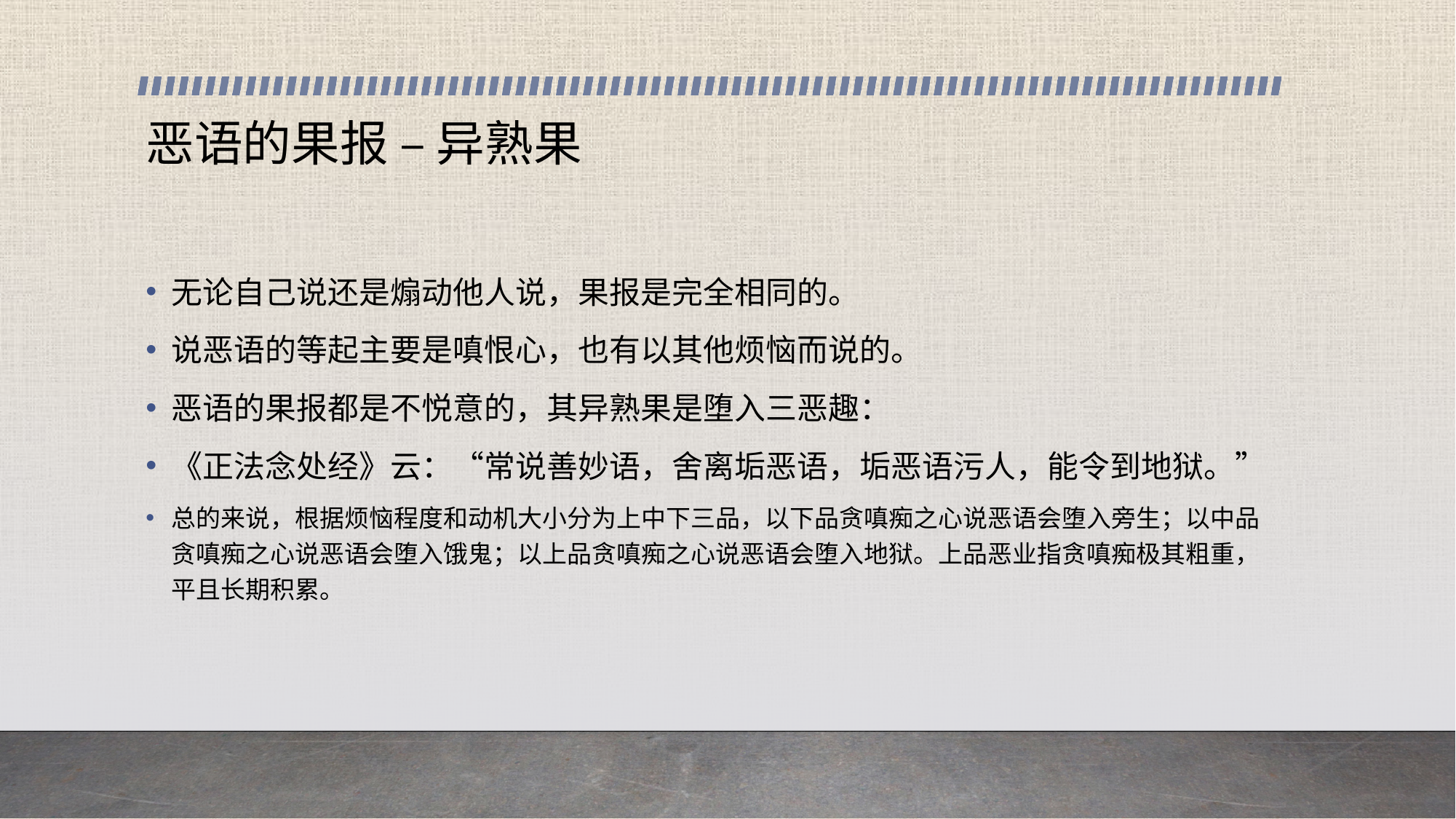

# 恶语的果报 – 异熟果
无论自己说还是煽动他人说，果报是完全相同的。
说恶语的等起主要是嗔恨心，也有以其他烦恼而说的。
恶语的果报都是不悦意的，其异熟果是堕入三恶趣：
《正法念处经》云：“常说善妙语，舍离垢恶语，垢恶语污人，能令到地狱。”
总的来说，根据烦恼程度和动机大小分为上中下三品，以下品贪嗔痴之心说恶语会堕入旁生；以中品贪嗔痴之心说恶语会堕入饿鬼；以上品贪嗔痴之心说恶语会堕入地狱。上品恶业指贪嗔痴极其粗重，平且长期积累。